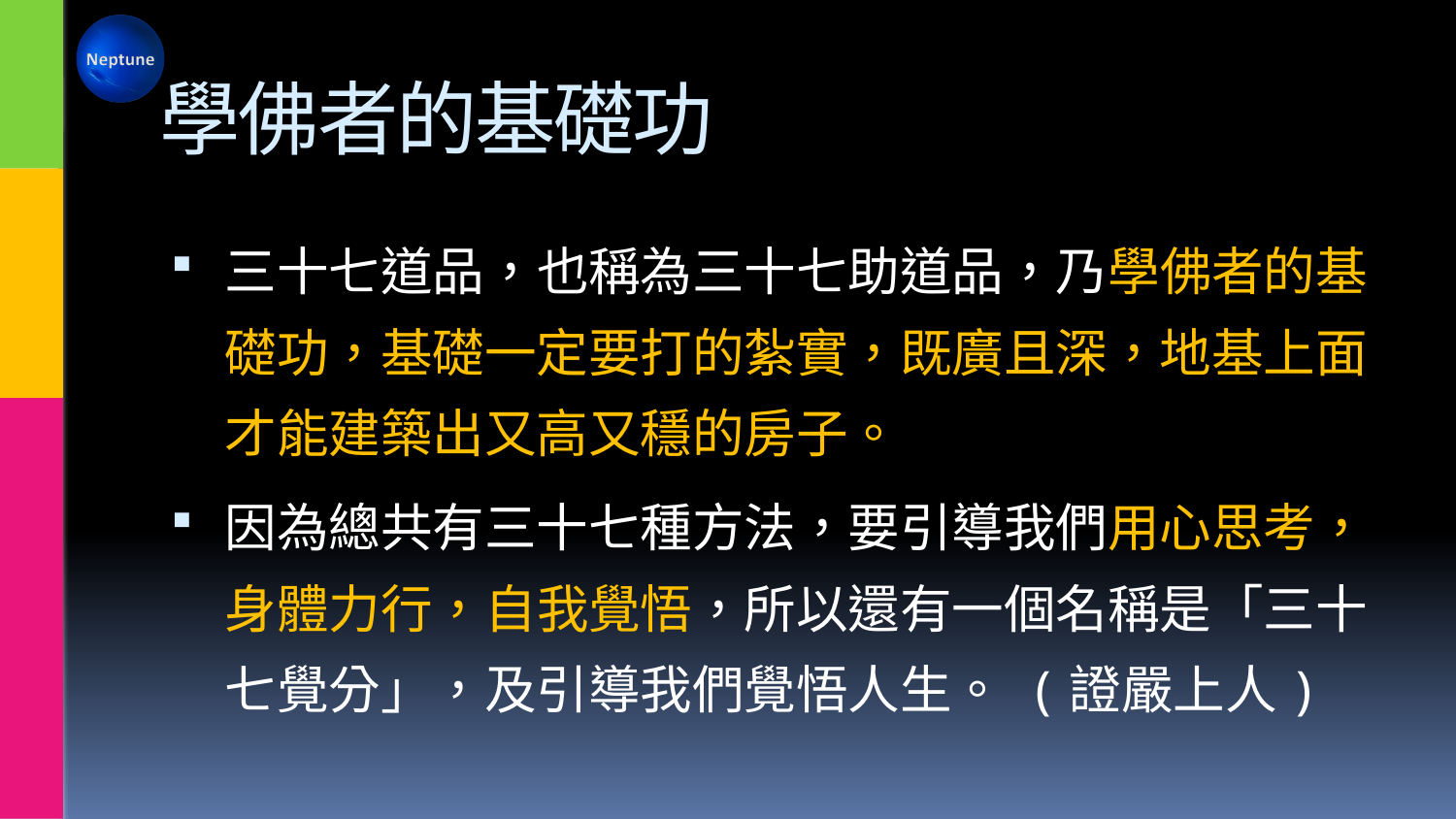

# 學佛者的基礎功
三十七道品，也稱為三十七助道品，乃學佛者的基礎功，基礎一定要打的紮實，既廣且深，地基上面才能建築出又高又穩的房子。
因為總共有三十七種方法，要引導我們用心思考，身體力行，自我覺悟，所以還有一個名稱是「三十七覺分」，及引導我們覺悟人生。 (證嚴上人)